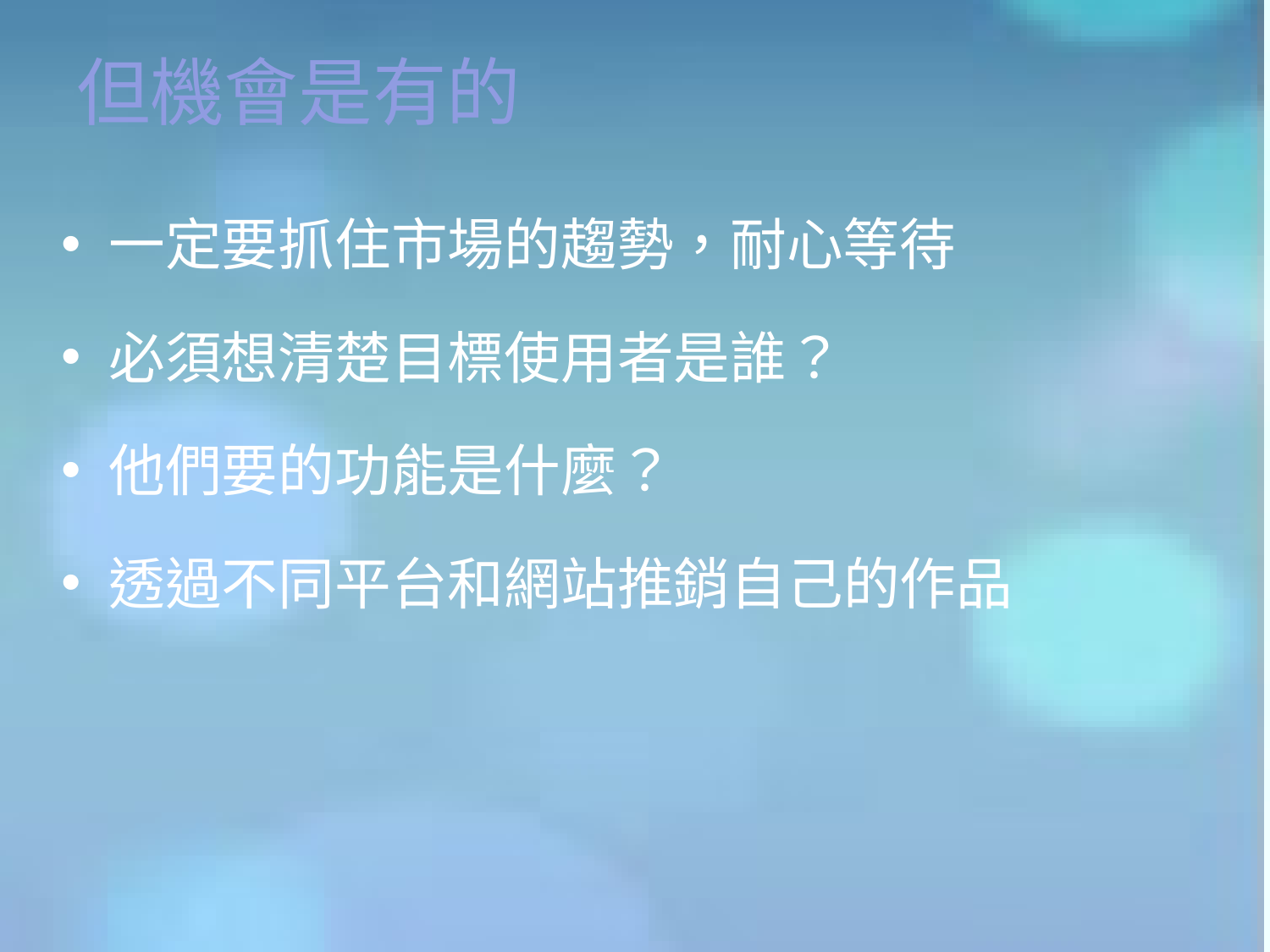

# 但機會是有的
一定要抓住市場的趨勢，耐心等待
必須想清楚目標使用者是誰？
他們要的功能是什麼？
透過不同平台和網站推銷自己的作品